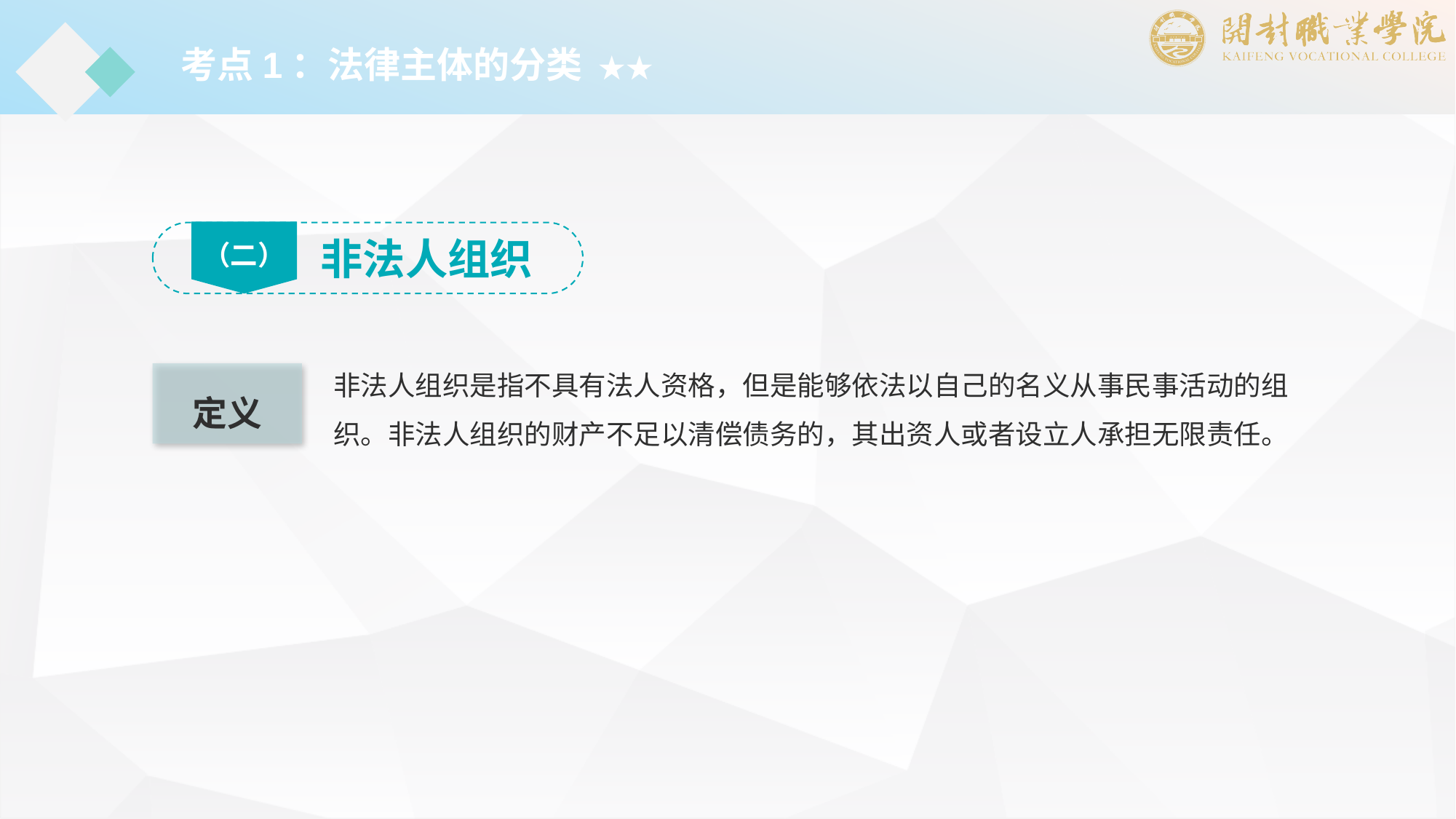

考点1：法律主体的分类  ★★
（二）

非法人组织
非法人组织是指不具有法人资格，但是能够依法以自己的名义从事民事活动的组织。非法人组织的财产不足以清偿债务的，其出资人或者设立人承担无限责任。

定义